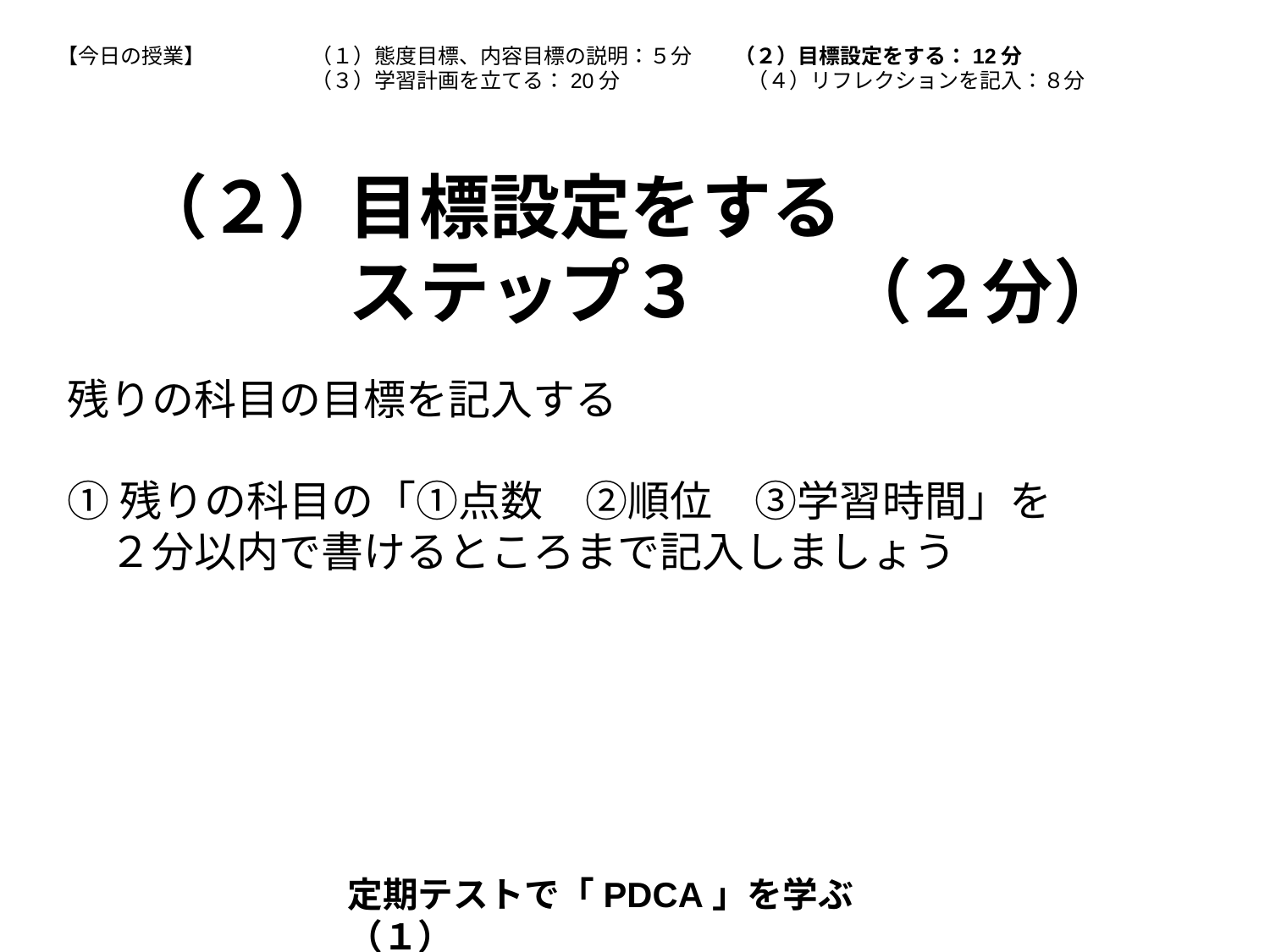

【今日の授業】	（１）態度目標、内容目標の説明：５分　　（２）目標設定をする：12分
		（３）学習計画を立てる：20分　　　　　　（４）リフレクションを記入：８分
（２）目標設定をする
　　　ステップ３　　（２分）
残りの科目の目標を記入する

①残りの科目の「①点数　②順位　③学習時間」を
　２分以内で書けるところまで記入しましょう
定期テストで「PDCA」を学ぶ（１）